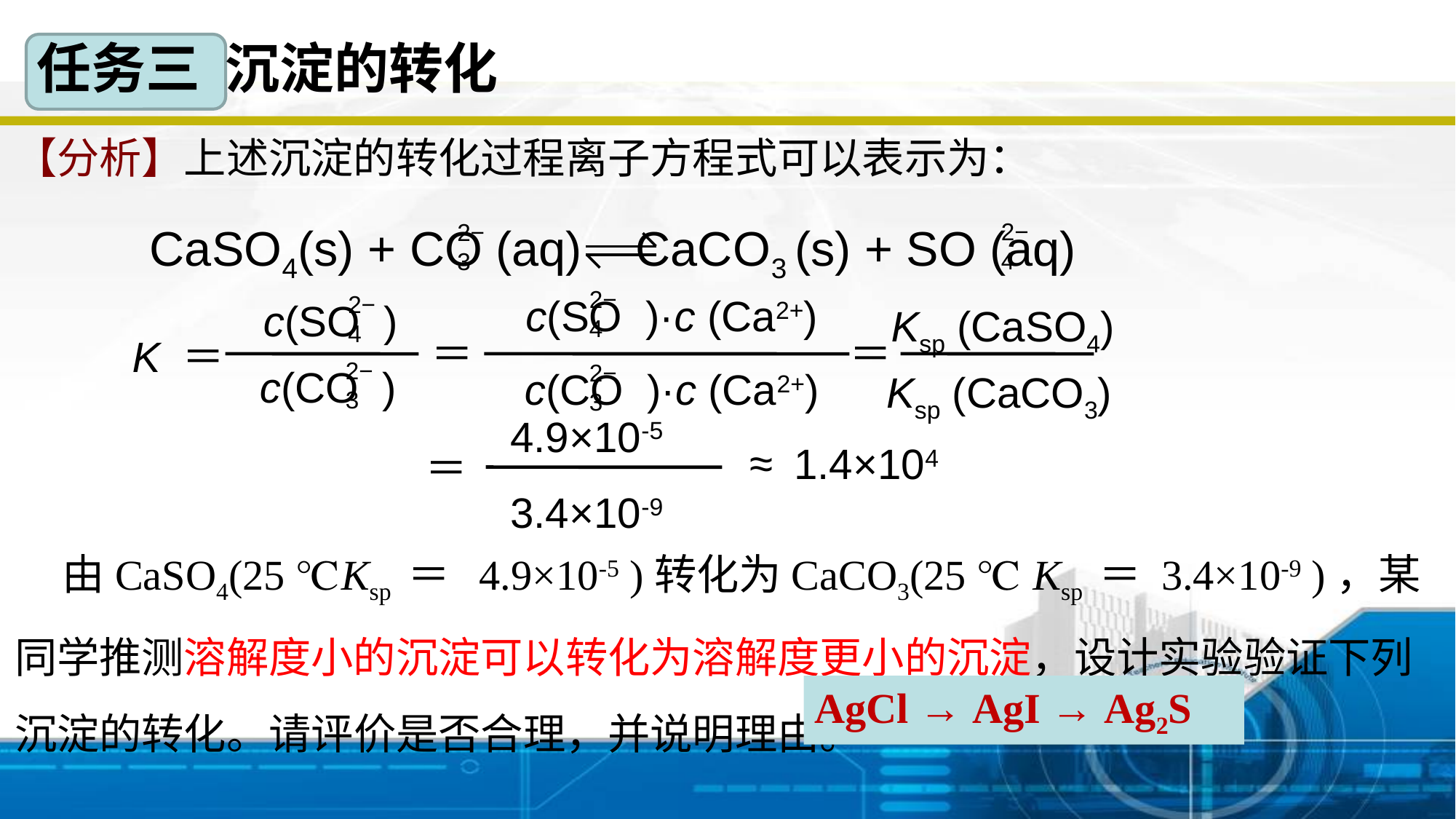

任务三  沉淀的转化

【分析】上述沉淀的转化过程离子方程式可以表示为：
2−
4
2−
3
CaSO4(s) + CO (aq)    CaCO3 (s) + SO (aq)
2−
4
c(SO  )·c (Ca2+)
2−
4
c(SO  )
Ksp (CaSO4)
＝
＝
K ＝
2−
3
c(CO  )
2−
3
c(CO  )·c (Ca2+)
Ksp (CaCO3)
4.9×10-5
3.4×10-9
1.4×104
≈
＝
    由CaSO4(25 ℃Ksp ＝  4.9×10-5 )转化为CaCO3(25 ℃ Ksp ＝ 3.4×10-9 )，某同学推测溶解度小的沉淀可以转化为溶解度更小的沉淀，设计实验验证下列沉淀的转化。请评价是否合理，并说明理由。
AgCl → AgI → Ag2S